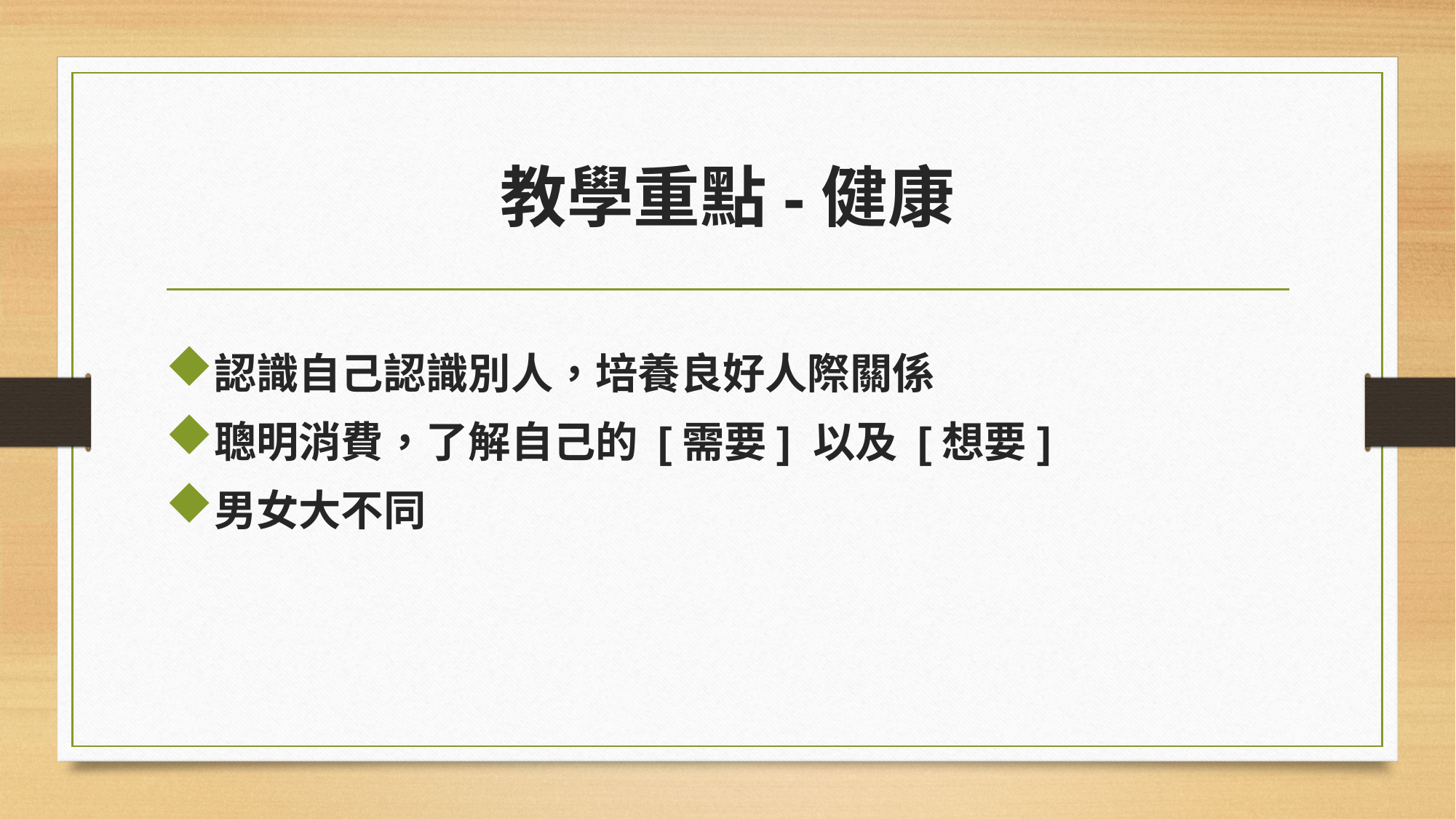

# 教學重點-健康

認識自己認識別人，培養良好人際關係
聰明消費，了解自己的 [需要] 以及 [想要]
男女大不同